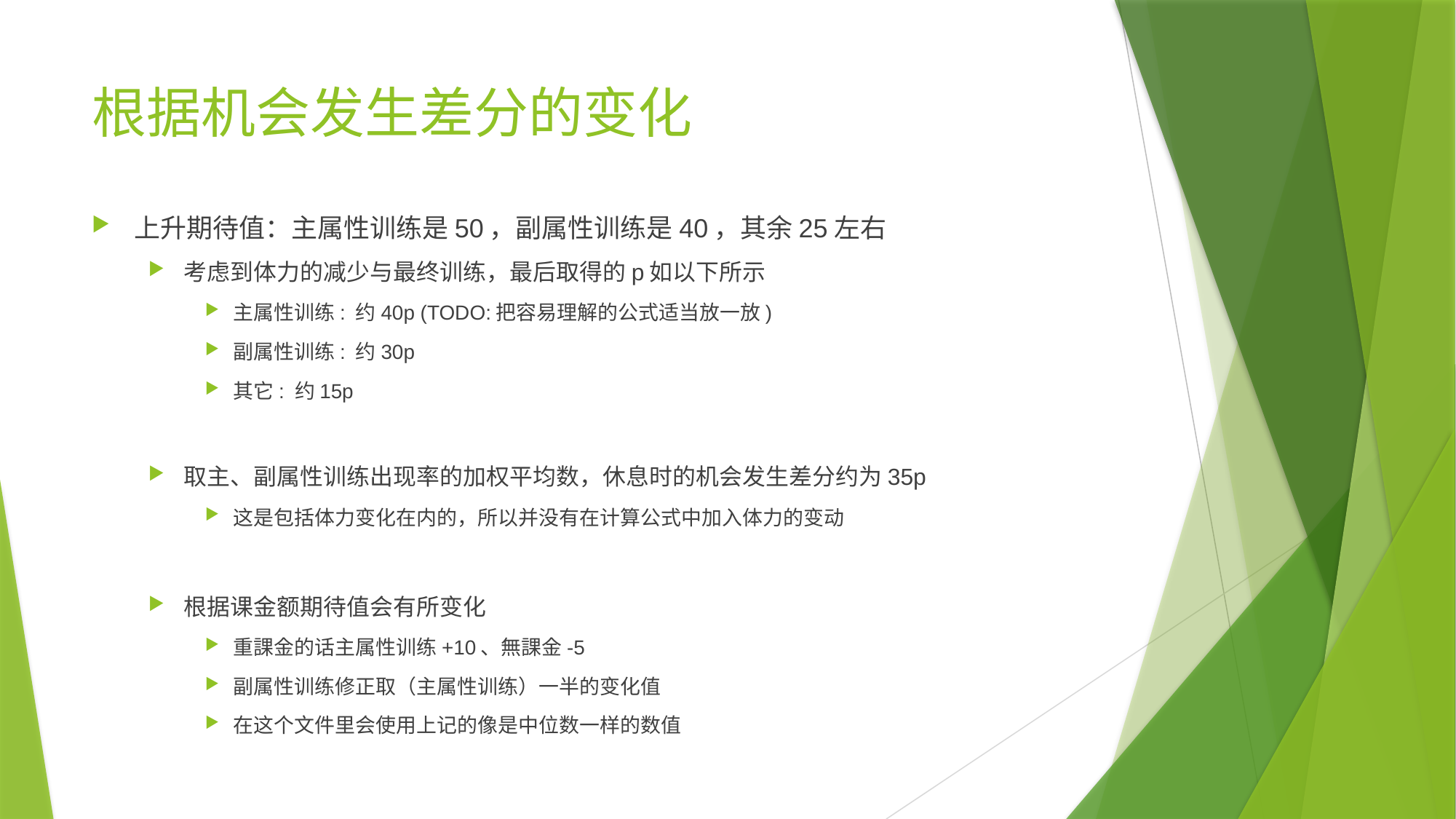

# 根据机会发生差分的变化
上升期待值：主属性训练是50，副属性训练是40，其余25左右
考虑到体力的减少与最终训练，最后取得的p如以下所示
主属性训练: 约40p (TODO:把容易理解的公式适当放一放)
副属性训练: 约30p
其它: 约15p

取主、副属性训练出现率的加权平均数，休息时的机会发生差分约为35p
这是包括体力变化在内的，所以并没有在计算公式中加入体力的变动

根据课金额期待值会有所变化
重課金的话主属性训练+10、無課金-5
副属性训练修正取（主属性训练）一半的变化值
在这个文件里会使用上记的像是中位数一样的数值